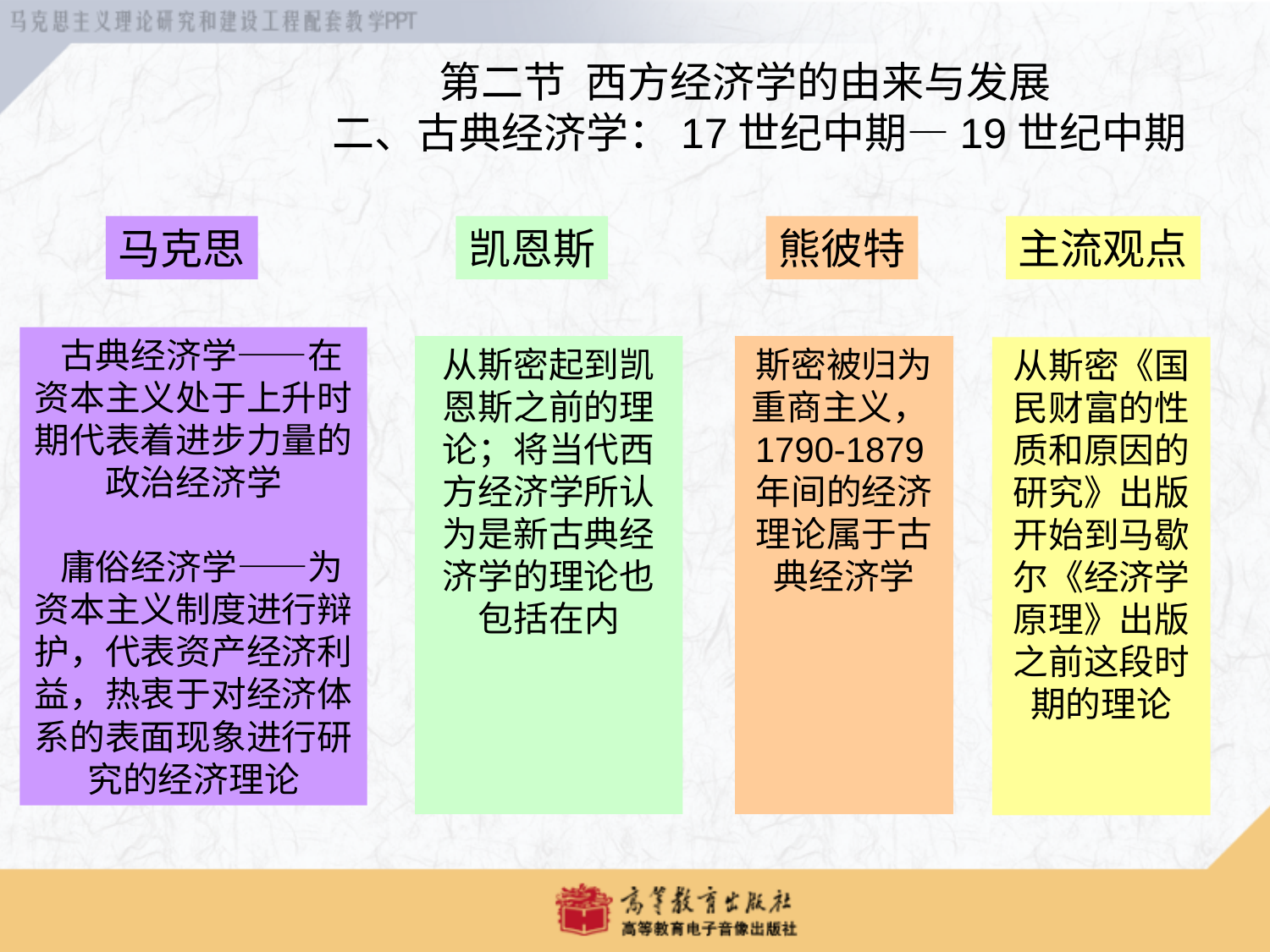

第二节  西方经济学的由来与发展
                         二、古典经济学：17世纪中期—19世纪中期
马克思
凯恩斯
熊彼特
主流观点
 古典经济学——在资本主义处于上升时期代表着进步力量的政治经济学

 庸俗经济学——为资本主义制度进行辩护，代表资产经济利益，热衷于对经济体系的表面现象进行研究的经济理论
从斯密起到凯恩斯之前的理论；将当代西方经济学所认为是新古典经济学的理论也包括在内

斯密被归为重商主义，1790-1879年间的经济理论属于古典经济学

从斯密《国民财富的性质和原因的研究》出版开始到马歇尔《经济学原理》出版之前这段时期的理论